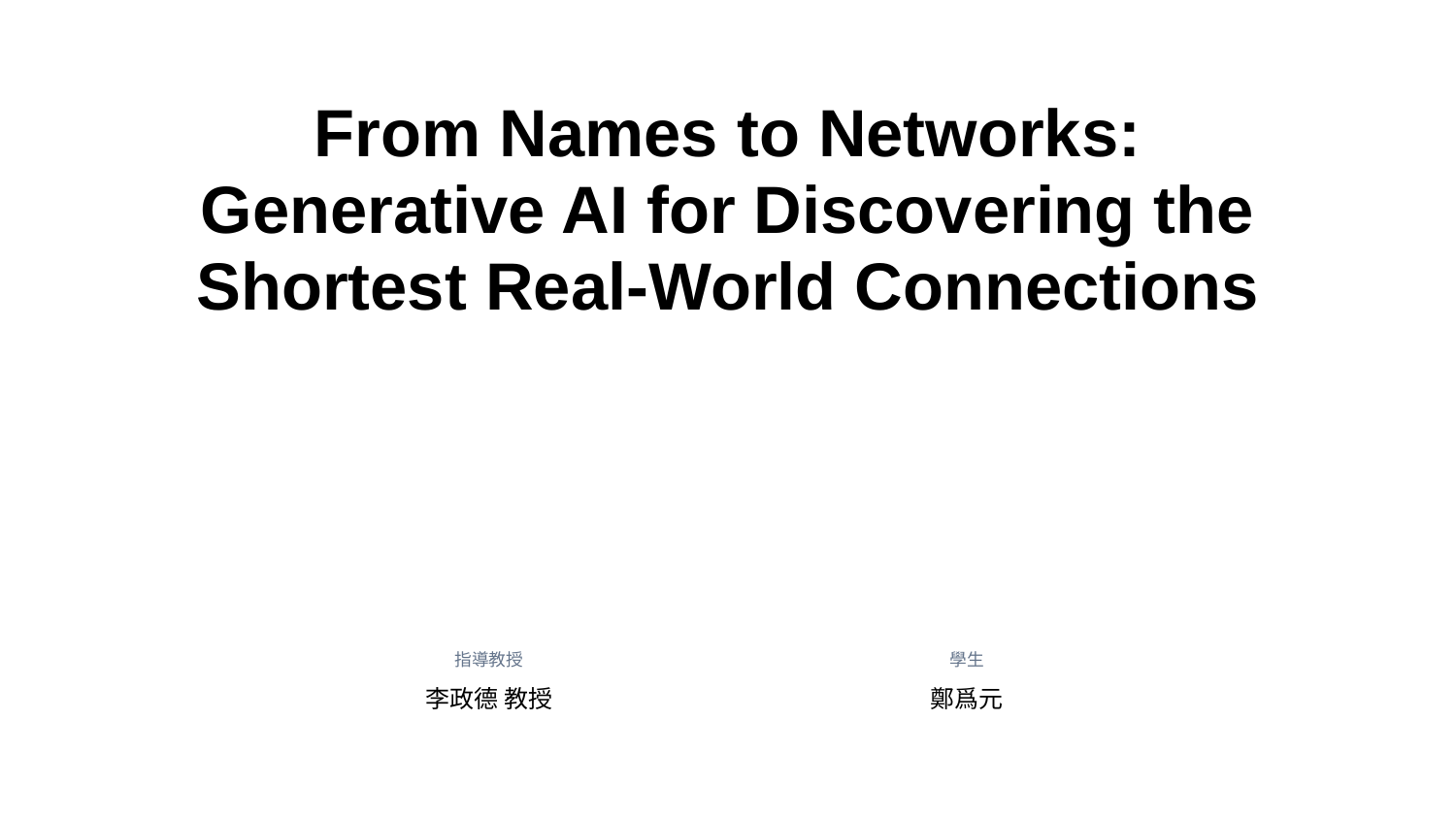

From Names to Networks: Generative AI for Discovering the Shortest Real-World Connections

指導教授
學生
李政德 教授
鄭爲元